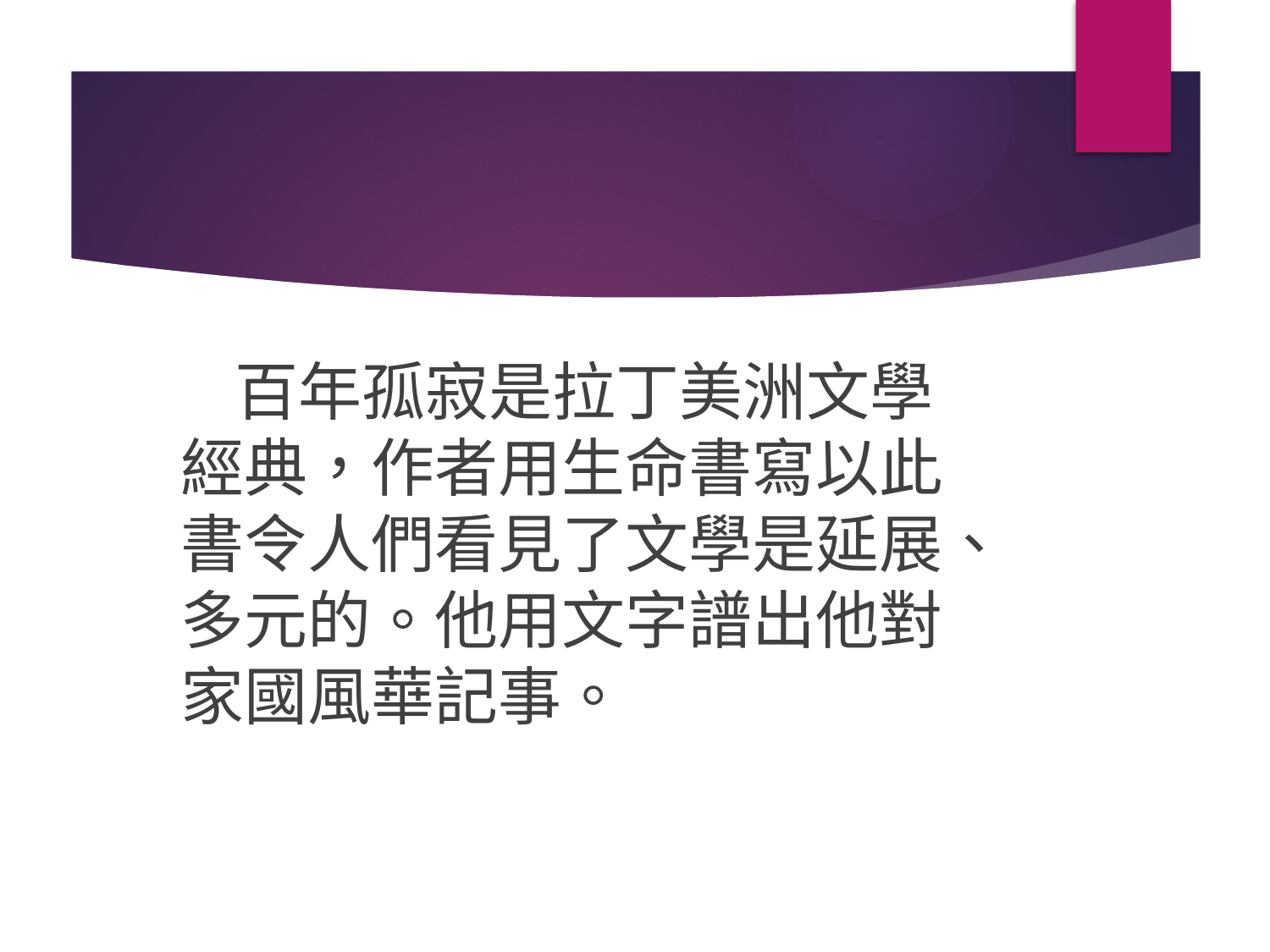

#
     百年孤寂是拉丁美洲文學經典，作者用生命書寫以此書令人們看見了文學是延展、多元的。他用文字譜出他對家國風華記事。